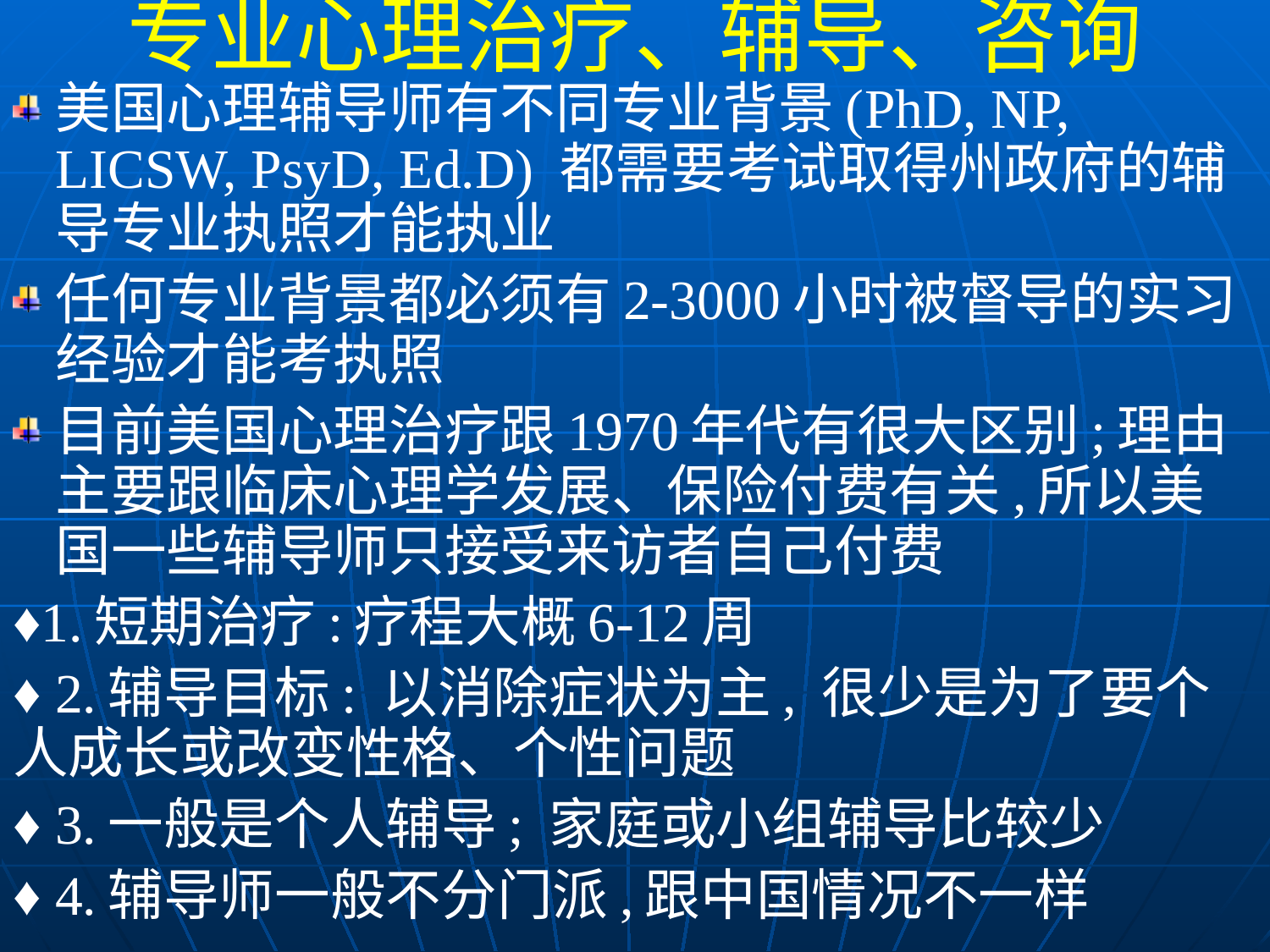

专业心理治疗、辅导、咨询
美国心理辅导师有不同专业背景(PhD, NP, LICSW, PsyD, Ed.D) 都需要考试取得州政府的辅导专业执照才能执业
任何专业背景都必须有2-3000小时被督导的实习经验才能考执照
目前美国心理治疗跟1970年代有很大区别;理由主要跟临床心理学发展、保险付费有关,所以美国一些辅导师只接受来访者自己付费
♦1.短期治疗:疗程大概6-12周
♦ 2.辅导目标: 以消除症状为主, 很少是为了要个人成长或改变性格、个性问题
♦ 3.一般是个人辅导; 家庭或小组辅导比较少
♦ 4.辅导师一般不分门派,跟中国情况不一样